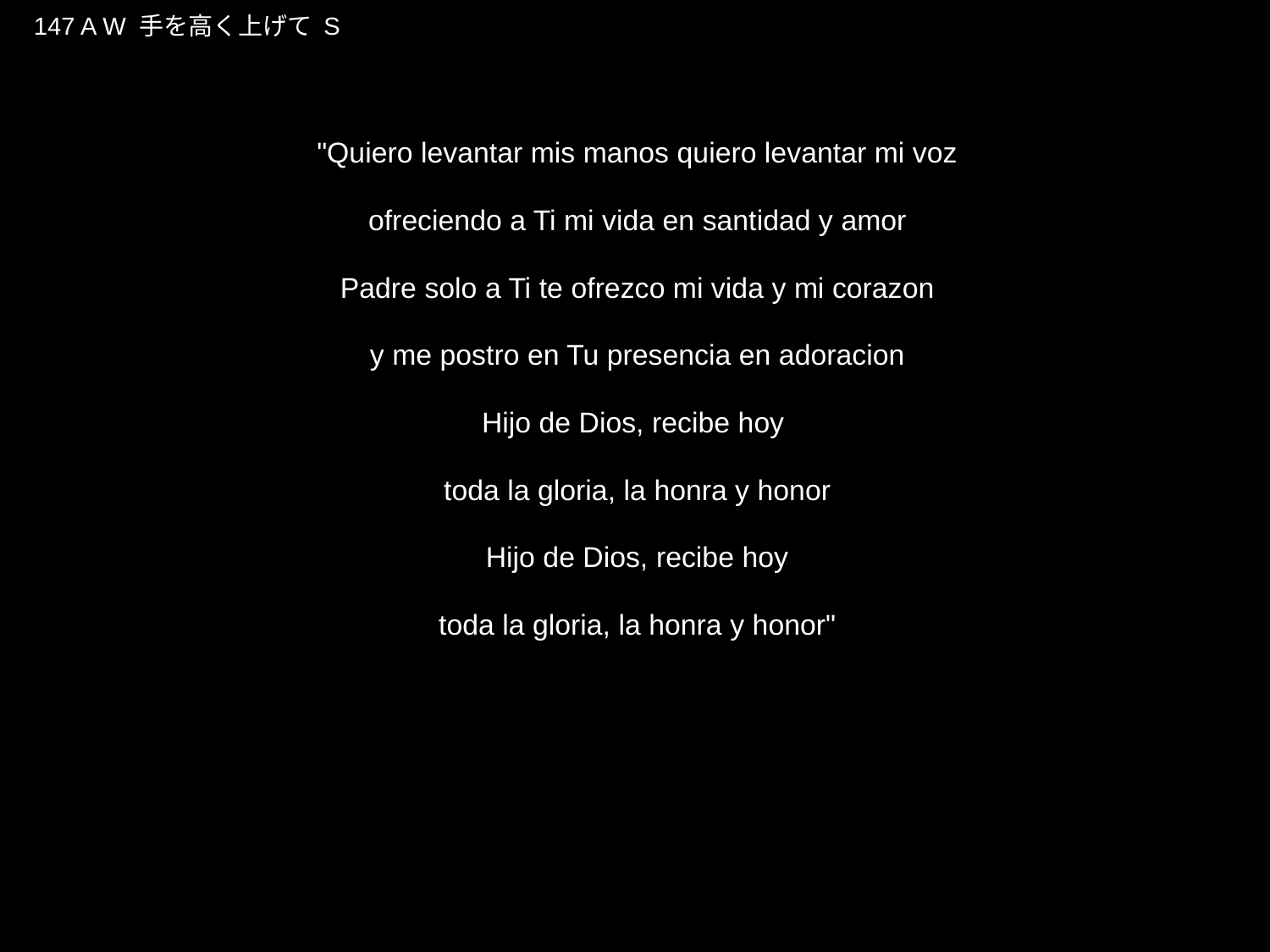

てをたかくあげて
★W
147 A W 手を高く上げて S
★４
"Quiero levantar mis manos quiero levantar mi voz
ofreciendo a Ti mi vida en santidad y amor
Padre solo a Ti te ofrezco mi vida y mi corazon
y me postro en Tu presencia en adoracion
Hijo de Dios, recibe hoy
toda la gloria, la honra y honor
Hijo de Dios, recibe hoy
toda la gloria, la honra y honor"